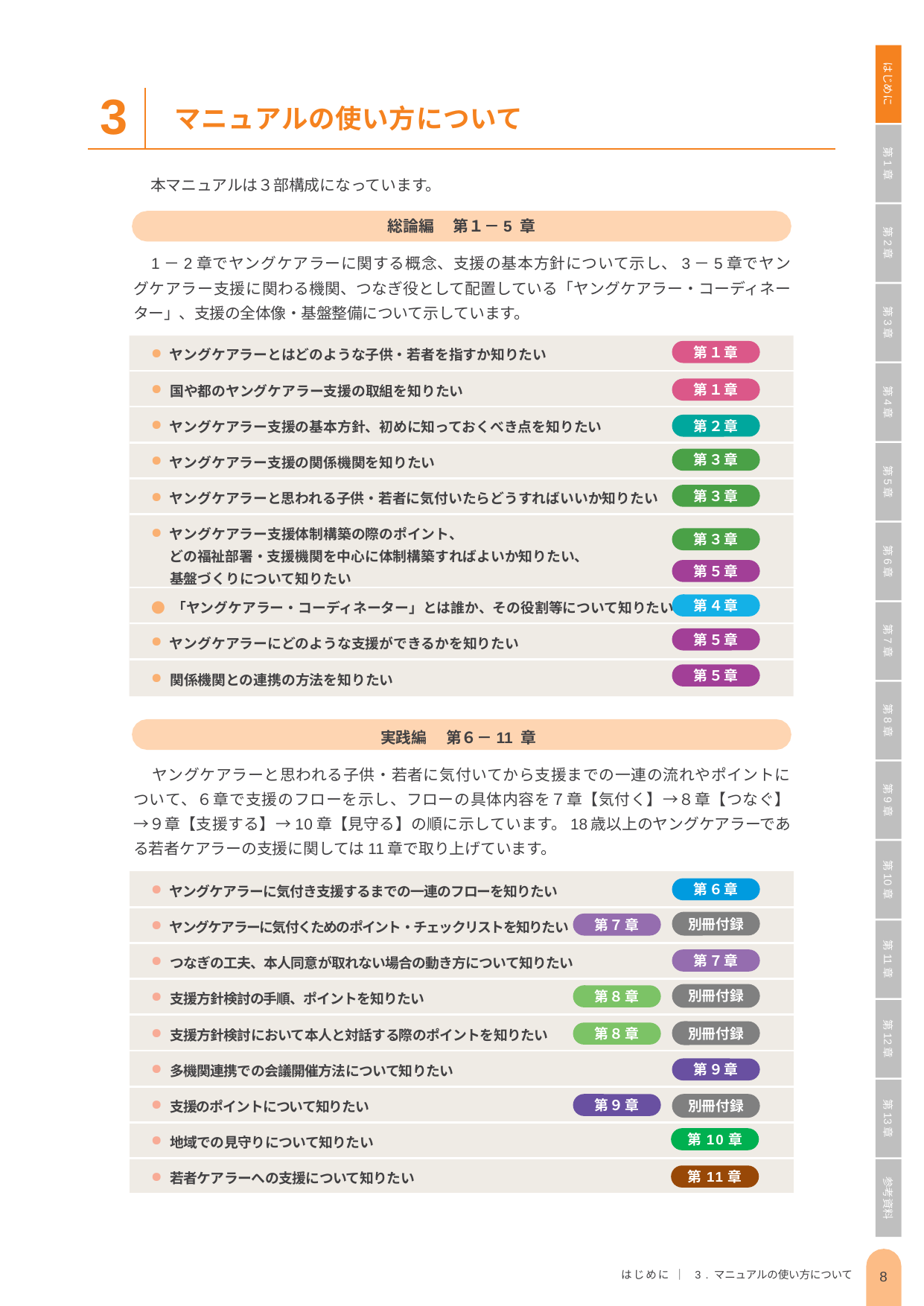

はじめに
第1章
第2章
第3章
第4章
第5章
第6章
第7章
第8章
第9章
第10章
第11章
第12章
第13章
参考資料
3

マニュアルの使い方について
本マニュアルは３部構成になっています。

総論編	第１－5 章

1－2章でヤングケアラーに関する概念、支援の基本方針について示し、3－5章でヤングケアラー支援に関わる機関、つなぎ役として配置している「ヤングケアラー・コーディネーター」、支援の全体像・基盤整備について示しています。

| ヤングケアラーとはどのような子供・若者を指すか知りたい |
| --- |
| 国や都のヤングケアラー支援の取組を知りたい |
| ヤングケアラー支援の基本方針、初めに知っておくべき点を知りたい |
| ヤングケアラー支援の関係機関を知りたい |
| ヤングケアラーと思われる子供・若者に気付いたらどうすればいいか知りたい |
| ヤングケアラー支援体制構築の際のポイント、 どの福祉部署・支援機関を中心に体制構築すればよいか知りたい、 基盤づくりについて知りたい |
| ● 「ヤングケアラー・コーディネーター」とは誰か、その役割等について知りたい |
| ヤングケアラーにどのような支援ができるかを知りたい |
| 関係機関との連携の方法を知りたい |

第１章
第１章
第２章
第３章
第３章
第３章
第５章
第４章
第５章
第５章

実践編	第６－11 章

ヤングケアラーと思われる子供・若者に気付いてから支援までの一連の流れやポイントについて、６章で支援のフローを示し、フローの具体内容を７章【気付く】→８章【つなぐ】→９章【支援する】→10章【見守る】の順に示しています。18歳以上のヤングケアラーである若者ケアラーの支援に関しては11章で取り上げています。
| ヤングケアラーに気付き支援するまでの一連のフローを知りたい |
| --- |
| ヤングケアラーに気付くためのポイント・チェックリストを知りたい |
| つなぎの工夫、本人同意が取れない場合の動き方について知りたい |
| 支援方針検討の手順、ポイントを知りたい |
| 支援方針検討において本人と対話する際のポイントを知りたい |
| 多機関連携での会議開催方法について知りたい |
| 支援のポイントについて知りたい |
| 地域での見守りについて知りたい |
| 若者ケアラーへの支援について知りたい |
第６章
別冊付録
第７章
第７章
別冊付録
第８章
別冊付録
第８章
第９章
別冊付録
第９章
第10章
第11章

はじめに ｜ 3. マニュアルの使い方について
8